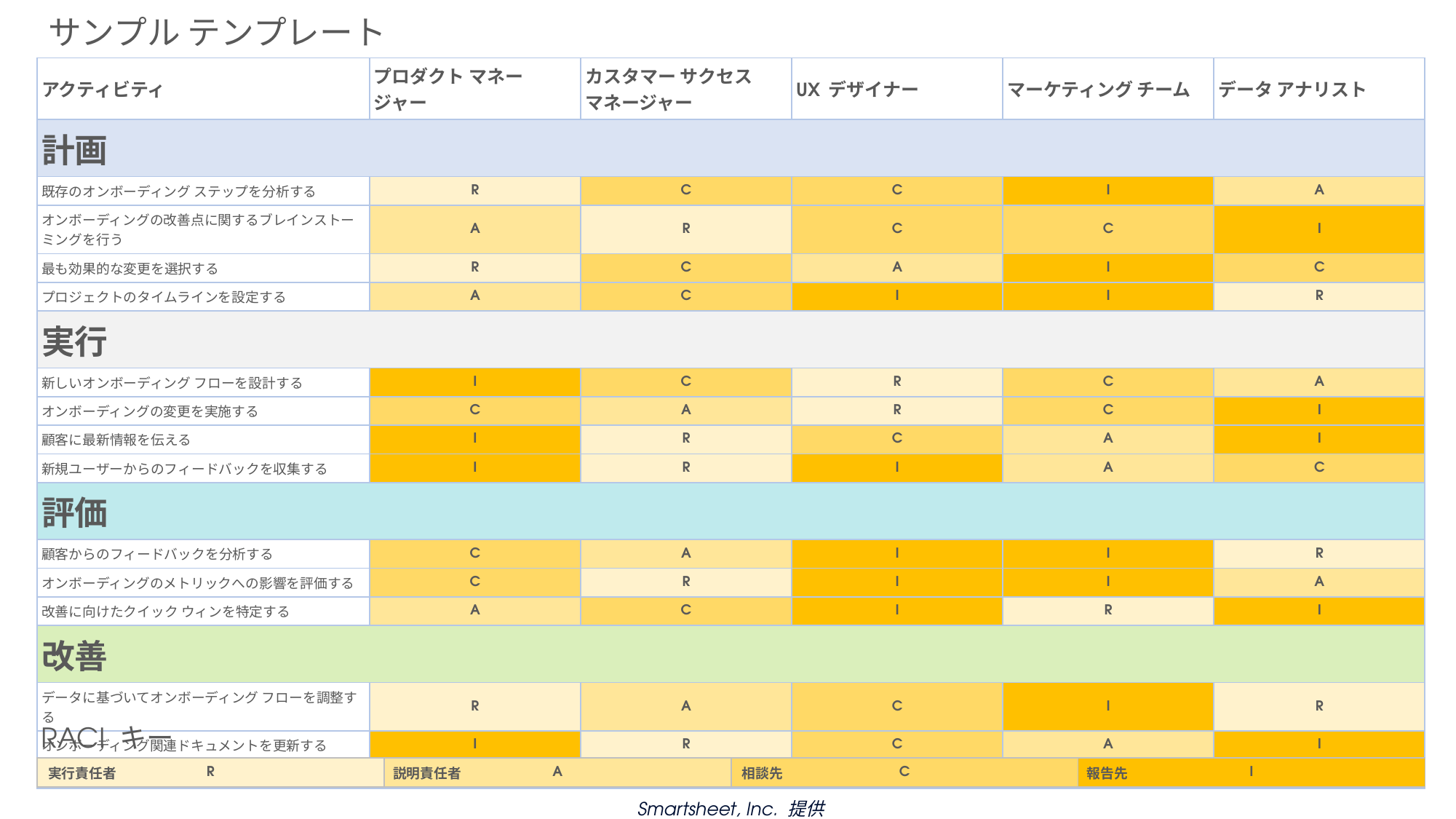

サンプル テンプレート

| アクティビティ | プロダクト マネージャー | カスタマー サクセス マネージャー | UX デザイナー | マーケティング チーム | データ アナリスト |
| --- | --- | --- | --- | --- | --- |
| 計画 |  |  |  |  |  |
| 既存のオンボーディング ステップを分析する | R | C | C | I | A |
| オンボーディングの改善点に関するブレインストーミングを行う | A | R | C | C | I |
| 最も効果的な変更を選択する | R | C | A | I | C |
| プロジェクトのタイムラインを設定する | A | C | I | I | R |
| 実行 |  |  |  |  |  |
| 新しいオンボーディング フローを設計する | I | C | R | C | A |
| オンボーディングの変更を実施する | C | A | R | C | I |
| 顧客に最新情報を伝える | I | R | C | A | I |
| 新規ユーザーからのフィードバックを収集する | I | R | I | A | C |
| 評価 |  |  |  |  |  |
| 顧客からのフィードバックを分析する | C | A | I | I | R |
| オンボーディングのメトリックへの影響を評価する | C | R | I | I | A |
| 改善に向けたクイック ウィンを特定する | A | C | I | R | I |
| 改善 |  |  |  |  |  |
| データに基づいてオンボーディング フローを調整する | R | A | C | I | R |
| オンボーディング関連ドキュメントを更新する | I | R | C | A | I |
| 顧客オンボーディング調査を開始する | I | R | C | R | I |
RACI キー
| R | A | C | I |
| --- | --- | --- | --- |
実行責任者
説明責任者
相談先
報告先
Smartsheet, Inc. 提供